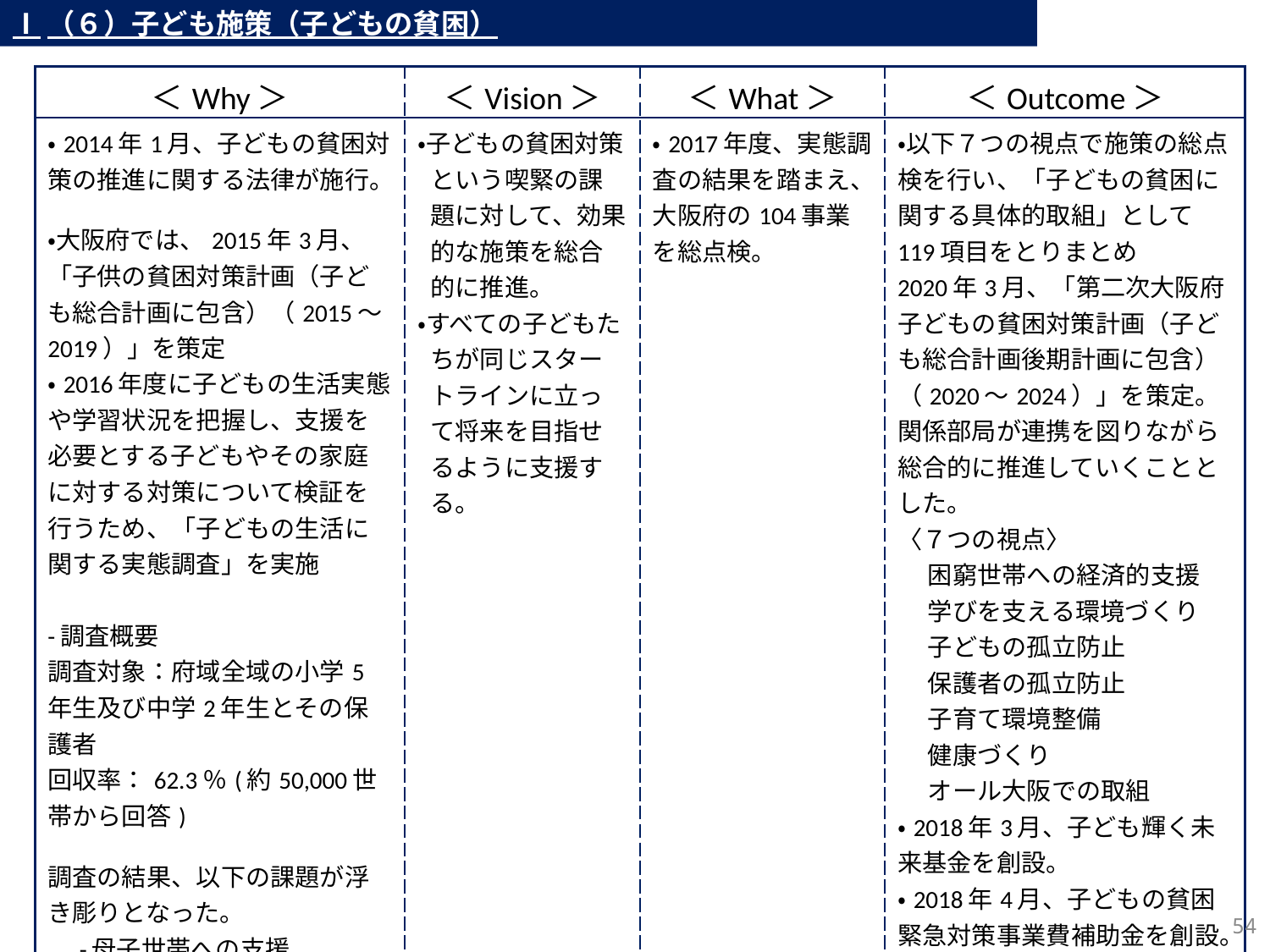

Ⅰ（６）子ども施策（子どもの貧困）
| ＜Why＞ | ＜Vision＞ | ＜What＞ | ＜Outcome＞ |
| --- | --- | --- | --- |
| ・2014年1月、子どもの貧困対策の推進に関する法律が施行。 ・大阪府では、2015年3月、「子供の貧困対策計画（子ども総合計画に包含）（2015～2019）」を策定 ・2016年度に子どもの生活実態や学習状況を把握し、支援を必要とする子どもやその家庭に対する対策について検証を行うため、「子どもの生活に関する実態調査」を実施 　 -調査概要 調査対象：府域全域の小学5年生及び中学2年生とその保護者 回収率：62.3％(約50,000世帯から回答) 調査の結果、以下の課題が浮き彫りとなった。 　-母子世帯への支援 　困窮世帯の子どもへの教育 　孤立している親子への支援　等 | ・子どもの貧困対策という喫緊の課題に対して、効果的な施策を総合的に推進。 ・すべての子どもたちが同じスタートラインに立って将来を目指せるように支援する。 | ・2017年度、実態調査の結果を踏まえ、大阪府の104事業を総点検。 | ・以下７つの視点で施策の総点検を行い、「子どもの貧困に関する具体的取組」として119項目をとりまとめ 2020年3月、「第二次大阪府子どもの貧困対策計画（子ども総合計画後期計画に包含）（2020～2024）」を策定。 関係部局が連携を図りながら総合的に推進していくこととした。 〈７つの視点〉 　 困窮世帯への経済的支援 　 学びを支える環境づくり 　 子どもの孤立防止 　 保護者の孤立防止 　 子育て環境整備 　 健康づくり 　 オール大阪での取組 ・2018年3月、子ども輝く未来基金を創設。 ・2018年4月、子どもの貧困緊急対策事業費補助金を創設。 ・2020年度から、府内市町村における子どもを支援につなぐ取組み等の事例集を作成・公表。 |
54